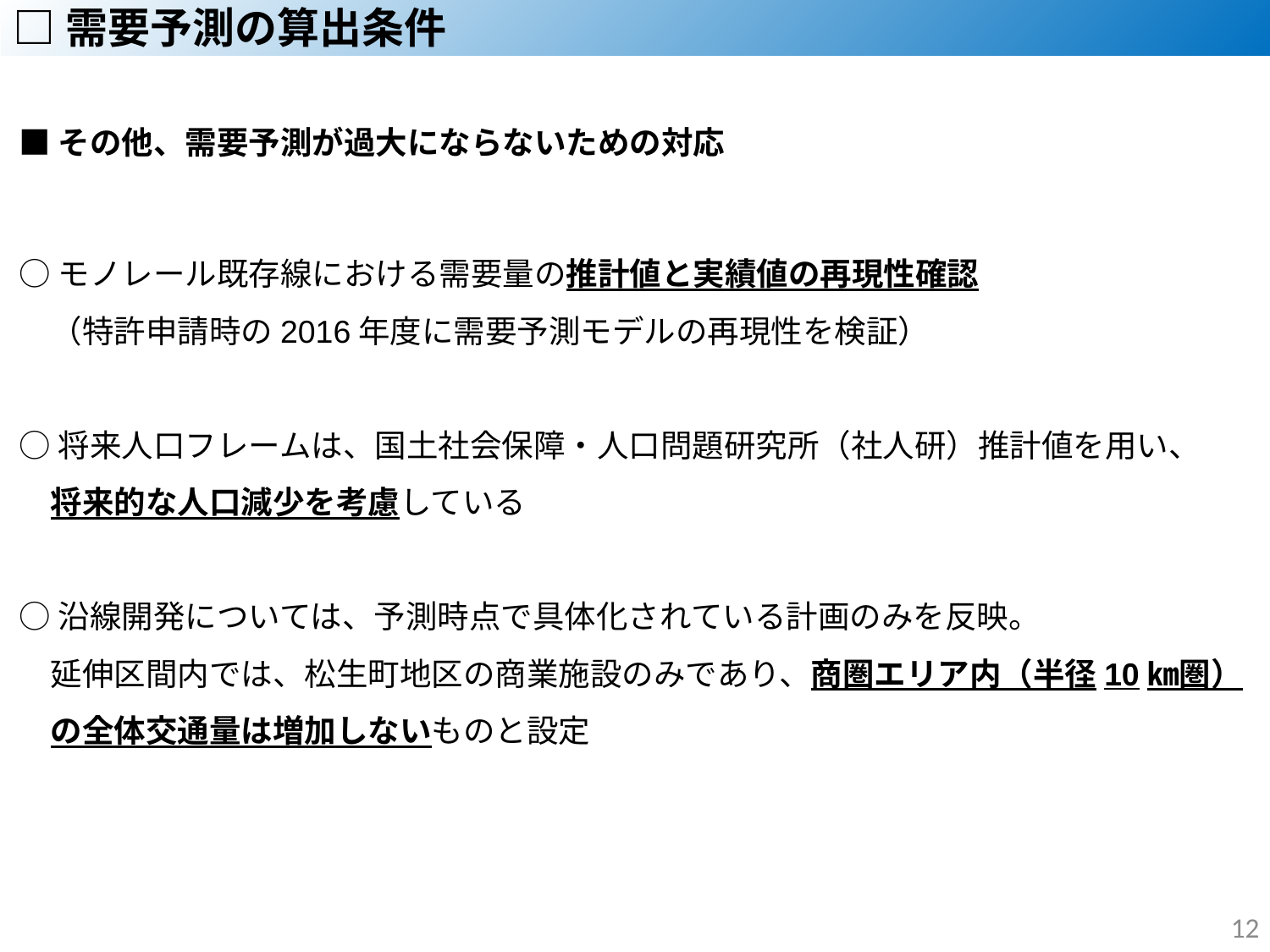

□需要予測の算出条件

■その他、需要予測が過大にならないための対応
○モノレール既存線における需要量の推計値と実績値の再現性確認
　（特許申請時の2016年度に需要予測モデルの再現性を検証）

○将来人口フレームは、国土社会保障・人口問題研究所（社人研）推計値を用い、
　将来的な人口減少を考慮している

○沿線開発については、予測時点で具体化されている計画のみを反映。
　延伸区間内では、松生町地区の商業施設のみであり、商圏エリア内（半径10㎞圏）
　の全体交通量は増加しないものと設定
12